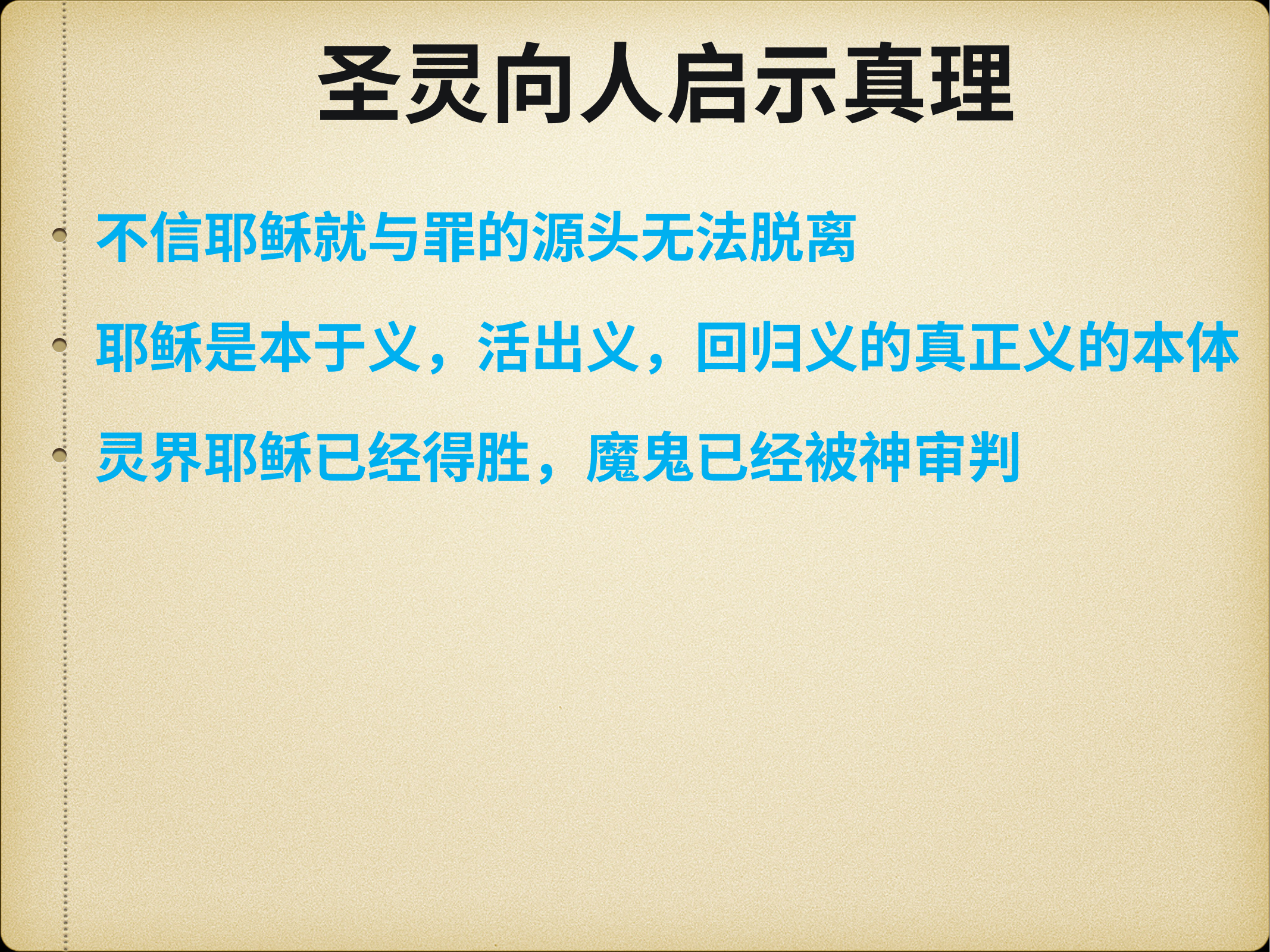

圣灵向人启示真理
不信耶稣就与罪的源头无法脱离
耶稣是本于义，活出义，回归义的真正义的本体
灵界耶稣已经得胜，魔鬼已经被神审判